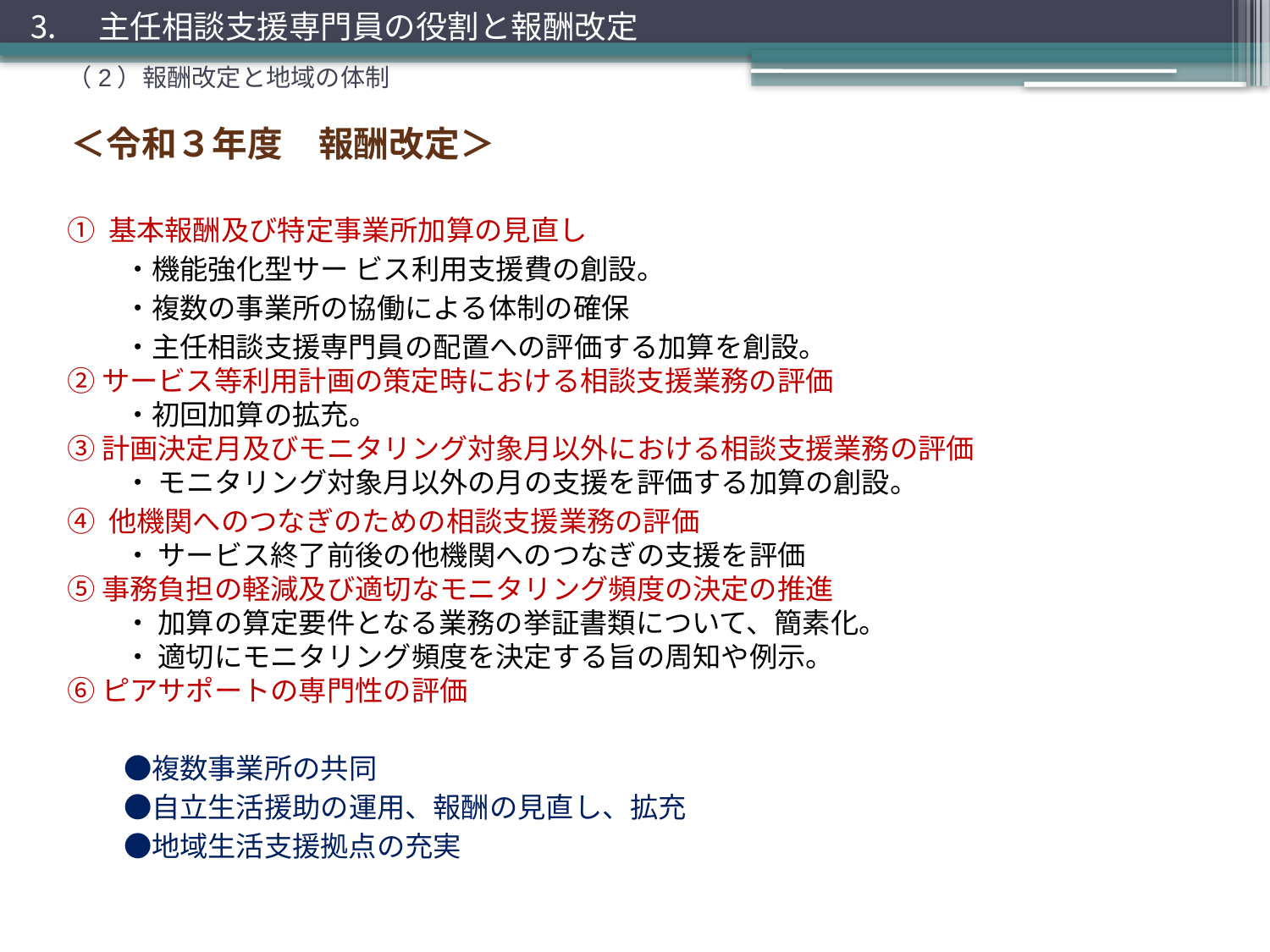

⒊　主任相談支援専門員の役割と報酬改定
（2）報酬改定と地域の体制
＜令和３年度　報酬改定＞
① 基本報酬及び特定事業所加算の見直し
　　・機能強化型サー ビス利用支援費の創設。
　　・複数の事業所の協働による体制の確保
　　・主任相談支援専門員の配置への評価する加算を創設。
② サービス等利用計画の策定時における相談支援業務の評価
　　・初回加算の拡充。
③ 計画決定月及びモニタリング対象月以外における相談支援業務の評価
　　・ モニタリング対象月以外の月の支援を評価する加算の創設。
④ 他機関へのつなぎのための相談支援業務の評価
　　・ サービス終了前後の他機関へのつなぎの支援を評価
⑤ 事務負担の軽減及び適切なモニタリング頻度の決定の推進
　　・ 加算の算定要件となる業務の挙証書類について、簡素化。
　　・ 適切にモニタリング頻度を決定する旨の周知や例示。
⑥ ピアサポートの専門性の評価

　　●複数事業所の共同
　　●自立生活援助の運用、報酬の見直し、拡充
　　●地域生活支援拠点の充実